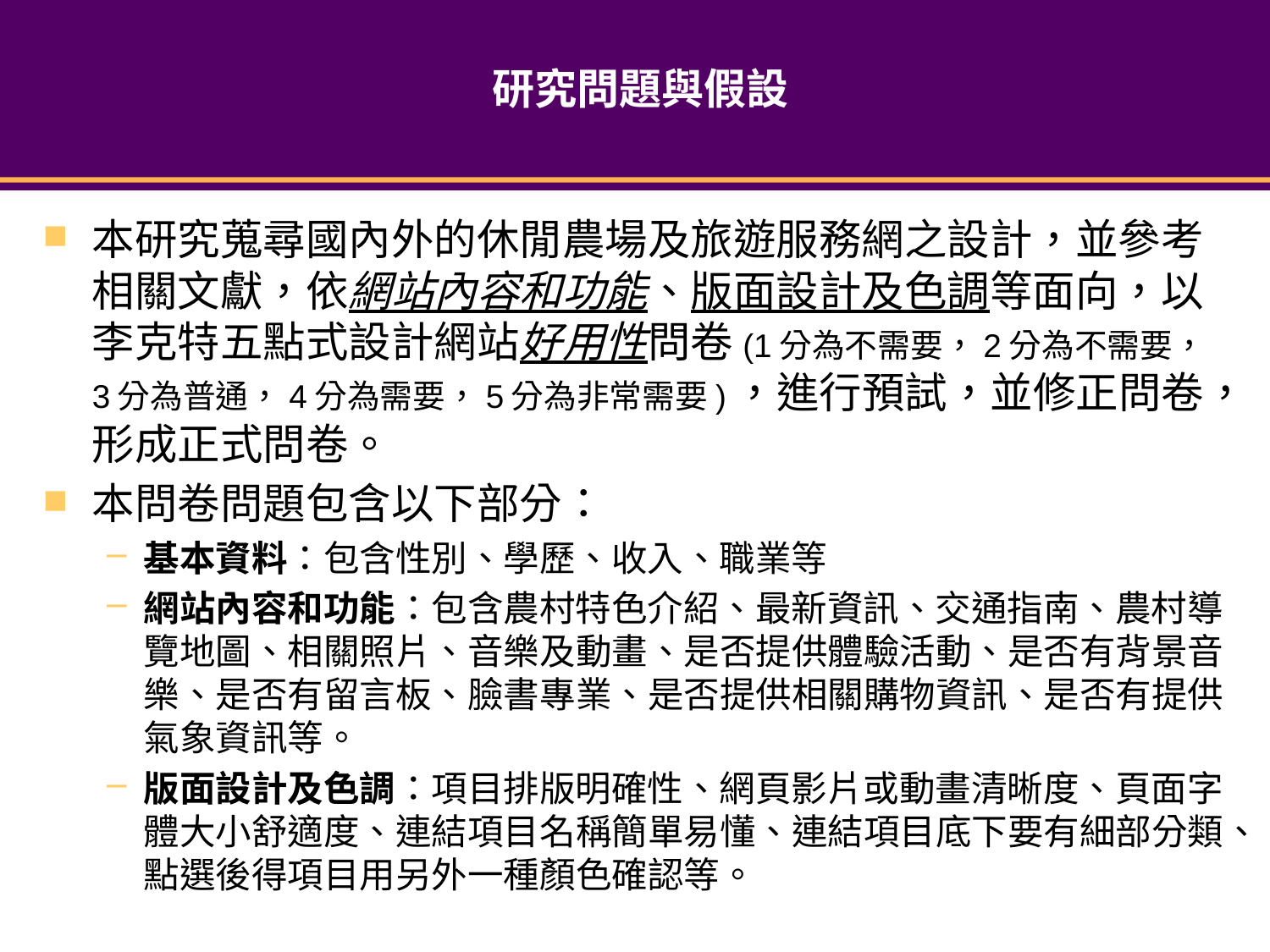

# 研究問題與假設
本研究蒐尋國內外的休閒農場及旅遊服務網之設計，並參考相關文獻，依網站內容和功能、版面設計及色調等面向，以李克特五點式設計網站好用性問卷(1分為不需要，2分為不需要，3分為普通，4分為需要，5分為非常需要)，進行預試，並修正問卷，形成正式問卷。
本問卷問題包含以下部分：
基本資料：包含性別、學歷、收入、職業等
網站內容和功能：包含農村特色介紹、最新資訊、交通指南、農村導覽地圖、相關照片、音樂及動畫、是否提供體驗活動、是否有背景音樂、是否有留言板、臉書專業、是否提供相關購物資訊、是否有提供氣象資訊等。
版面設計及色調：項目排版明確性、網頁影片或動畫清晰度、頁面字體大小舒適度、連結項目名稱簡單易懂、連結項目底下要有細部分類、點選後得項目用另外一種顏色確認等。